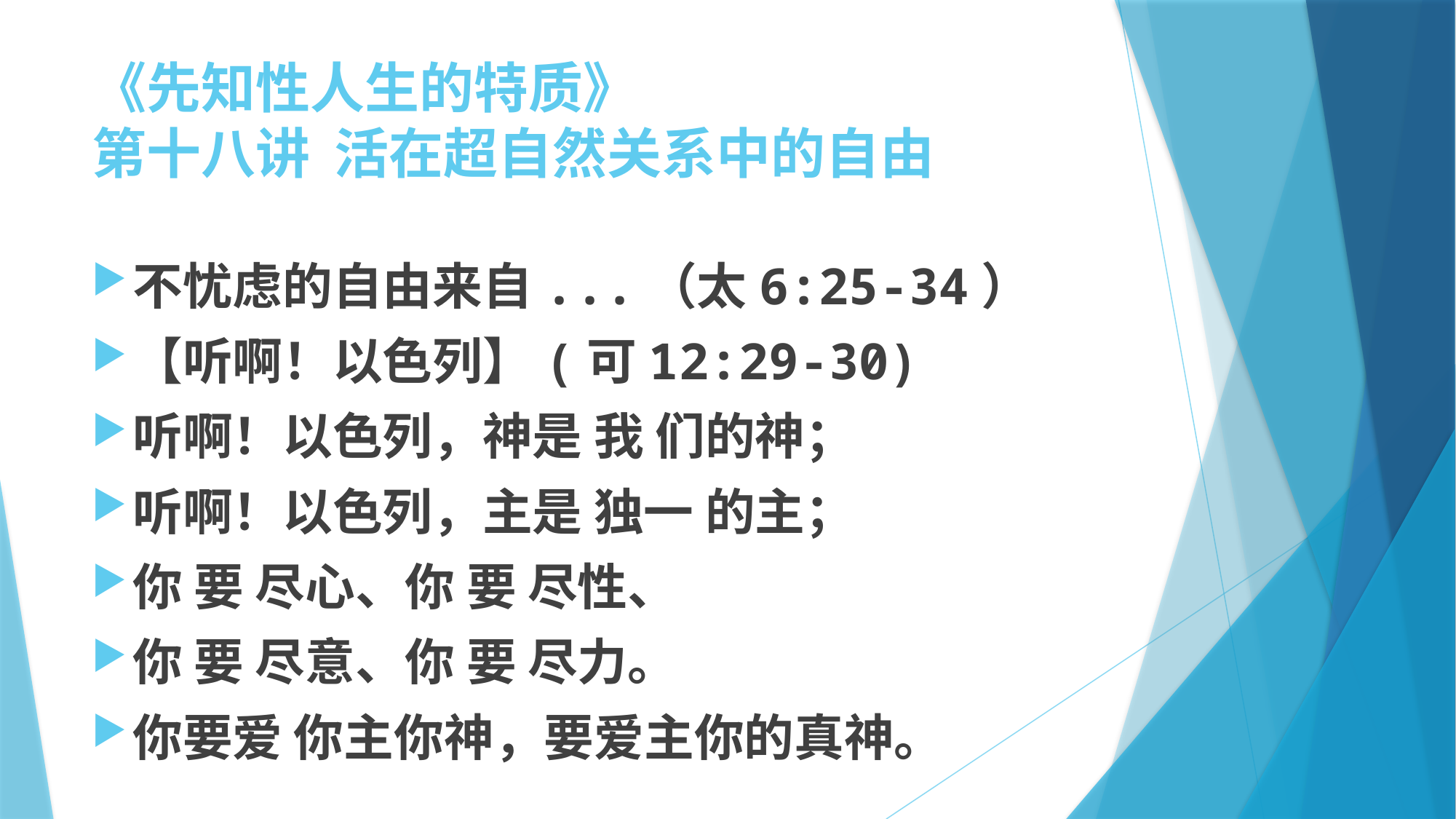

# 《先知性人生的特质》 第十八讲  活在超自然关系中的自由
不忧虑的自由来自...（太6:25-34）
【听啊！以色列】(可12:29-30)
听啊！以色列，神是 我 们的神；
听啊！以色列，主是 独一 的主；
你 要 尽心、你 要 尽性、
你 要 尽意、你 要 尽力。
你要爱 你主你神，要爱主你的真神。